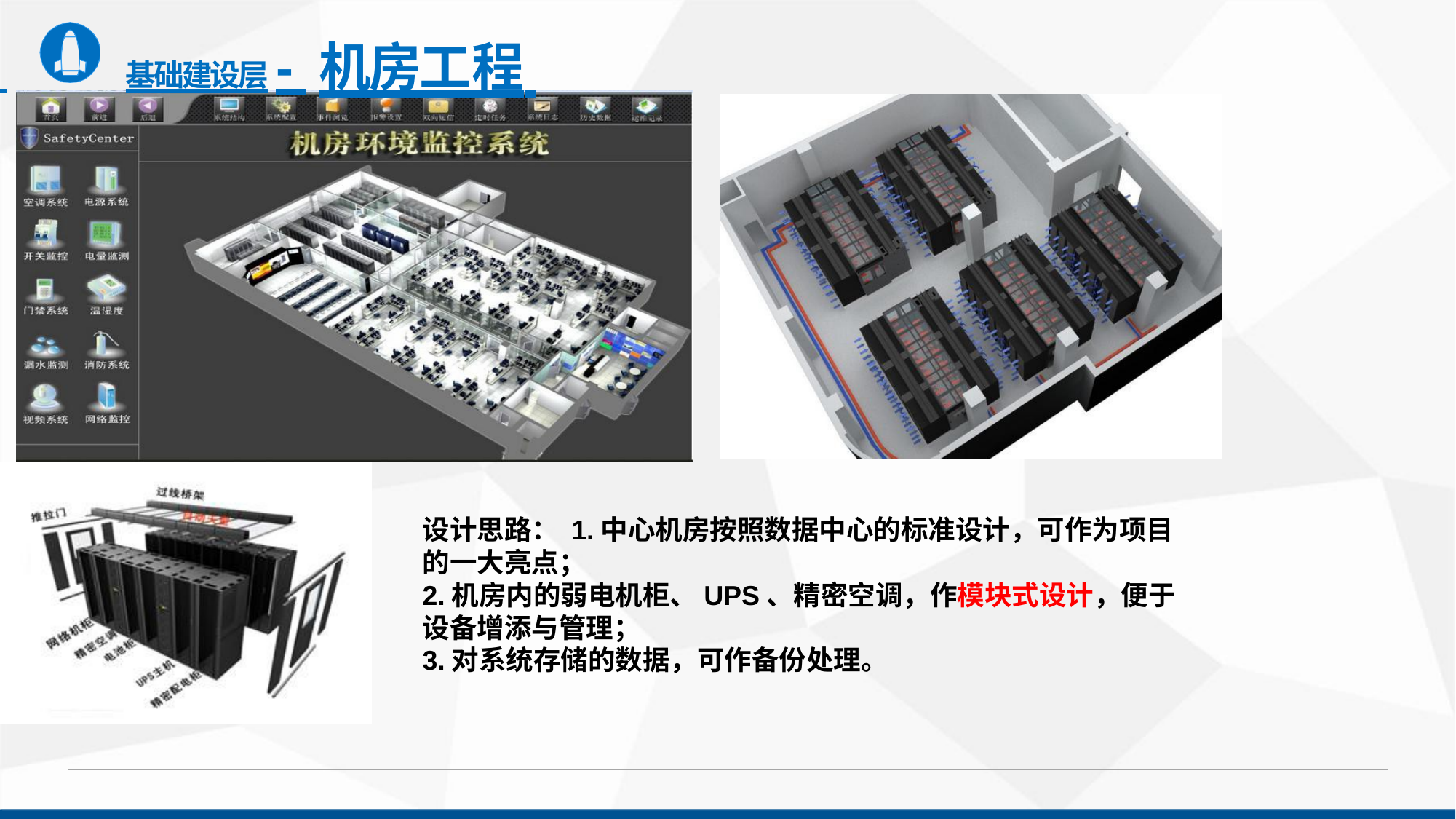

# 基础建设层- 机房工程

耗层

设计思路： 1.中心机房按照数据中心的标准设计，可作为项目的一大亮点；
2.机房内的弱电机柜、UPS、精密空调，作模块式设计，便于设备增添与管理；
3.对系统存储的数据，可作备份处理。